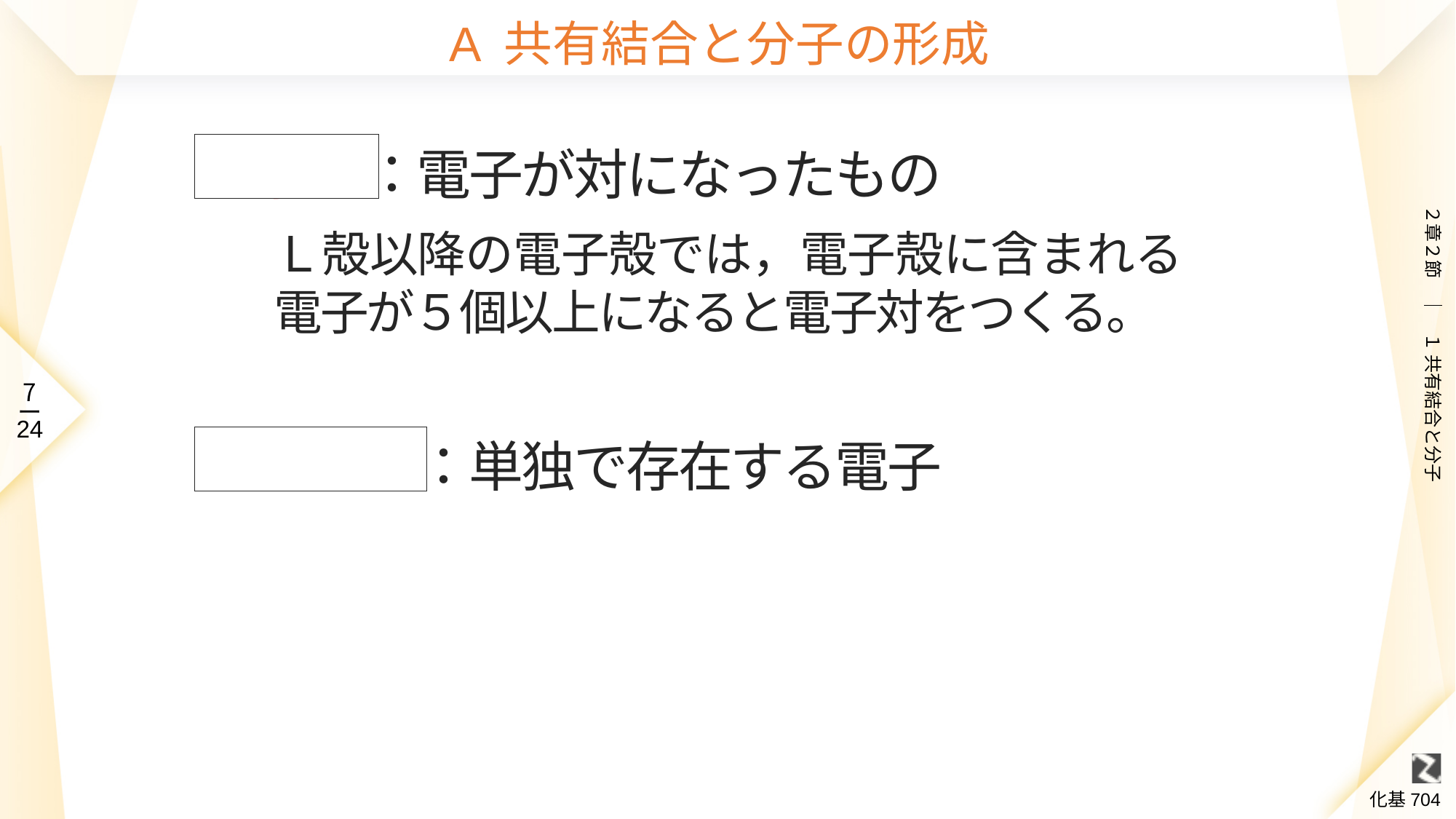

# A 共有結合と分子の形成

電子対：電子が対になったもの
Ｌ殻以降の電子殻では，電子殻に含まれる電子が５個以上になると電子対をつくる。

不対電子：単独で存在する電子